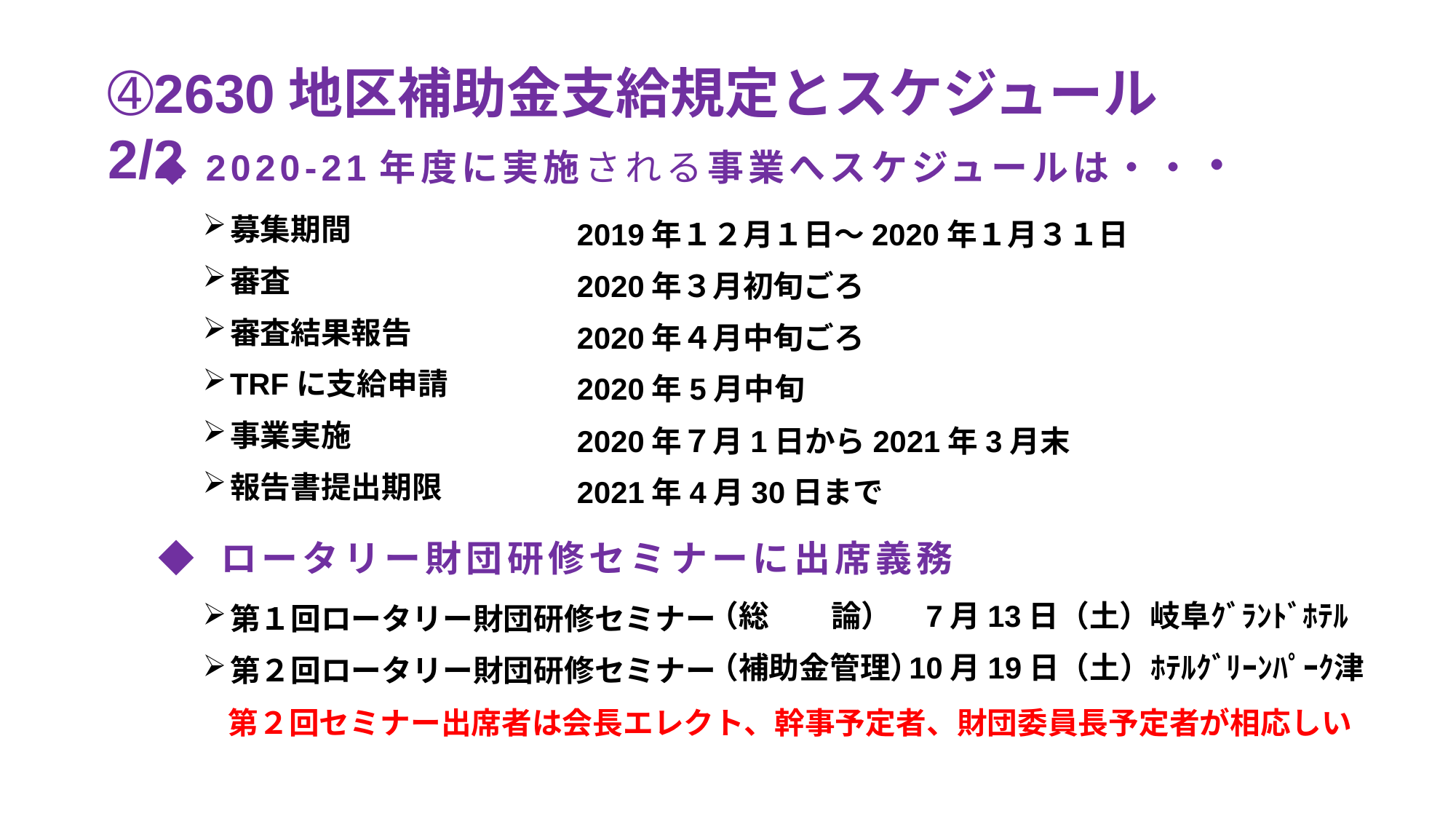

➃2630地区補助金支給規定とスケジュール　2/2
# ◆ 2020-21年度に実施される事業へスケジュールは・・・
募集期間
審査
審査結果報告
TRFに支給申請
事業実施
報告書提出期限
2019年１２月１日～2020年１月３１日
2020年３月初旬ごろ
2020年４月中旬ごろ
2020年5月中旬
2020年７月1日から2021年3月末
2021年4月30日まで
◆ ロータリー財団研修セミナーに出席義務
（総         論）
（補助金管理）
  7月13日（土）岐阜ｸﾞﾗﾝﾄﾞﾎﾃﾙ
10月19日（土）ﾎﾃﾙｸﾞﾘｰﾝﾊﾟｰｸ津
第１回ロータリー財団研修セミナー
第２回ロータリー財団研修セミナー
第２回セミナー出席者は会長エレクト、幹事予定者、財団委員長予定者が相応しい